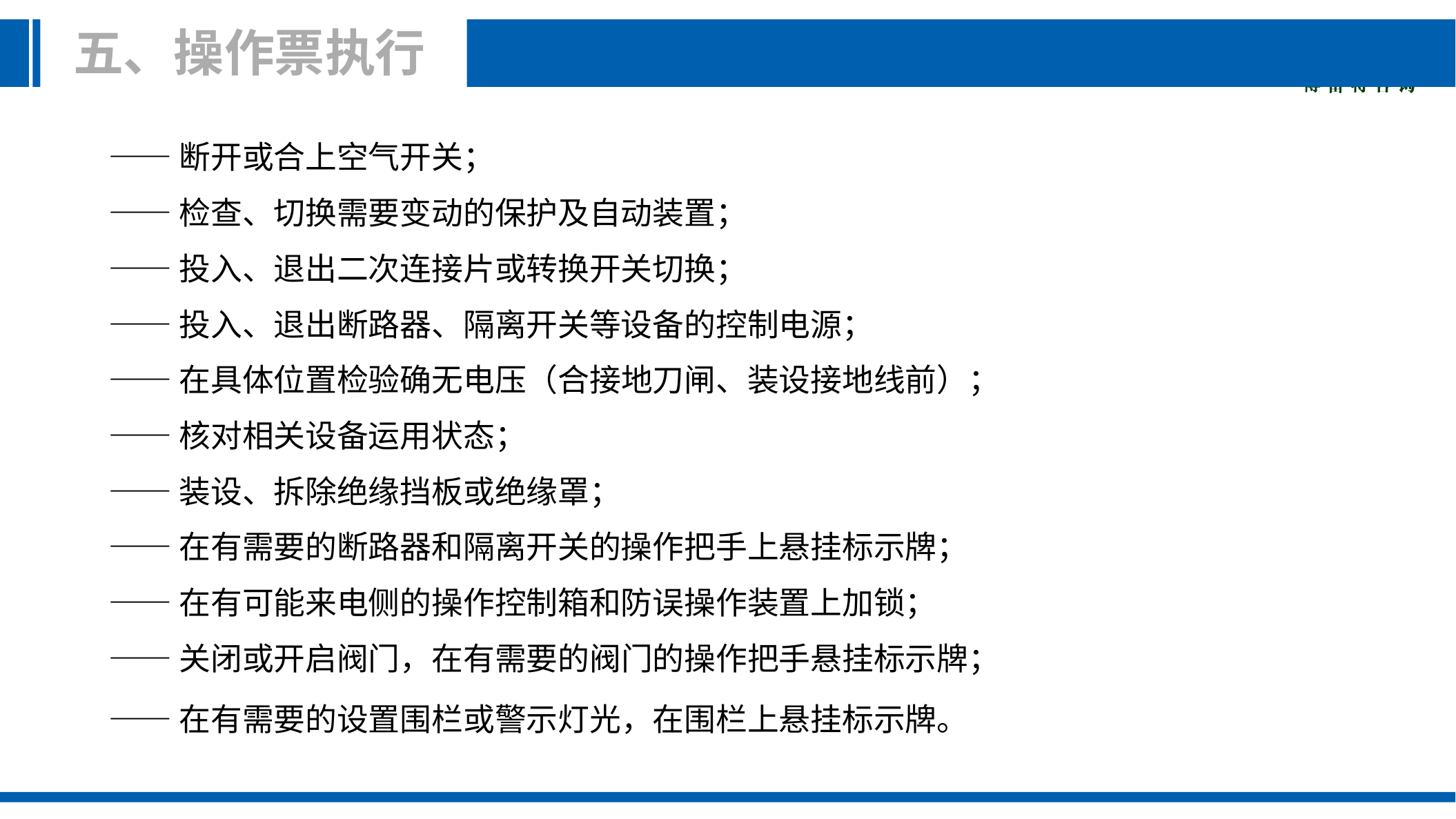

五、操作票执行
——断开或合上空气开关；
——检查、切换需要变动的保护及自动装置；
——投入、退出二次连接片或转换开关切换；
——投入、退出断路器、隔离开关等设备的控制电源；
——在具体位置检验确无电压（合接地刀闸、装设接地线前）；
——核对相关设备运用状态；
——装设、拆除绝缘挡板或绝缘罩；
——在有需要的断路器和隔离开关的操作把手上悬挂标示牌；
——在有可能来电侧的操作控制箱和防误操作装置上加锁；
——关闭或开启阀门，在有需要的阀门的操作把手悬挂标示牌；
——在有需要的设置围栏或警示灯光，在围栏上悬挂标示牌。